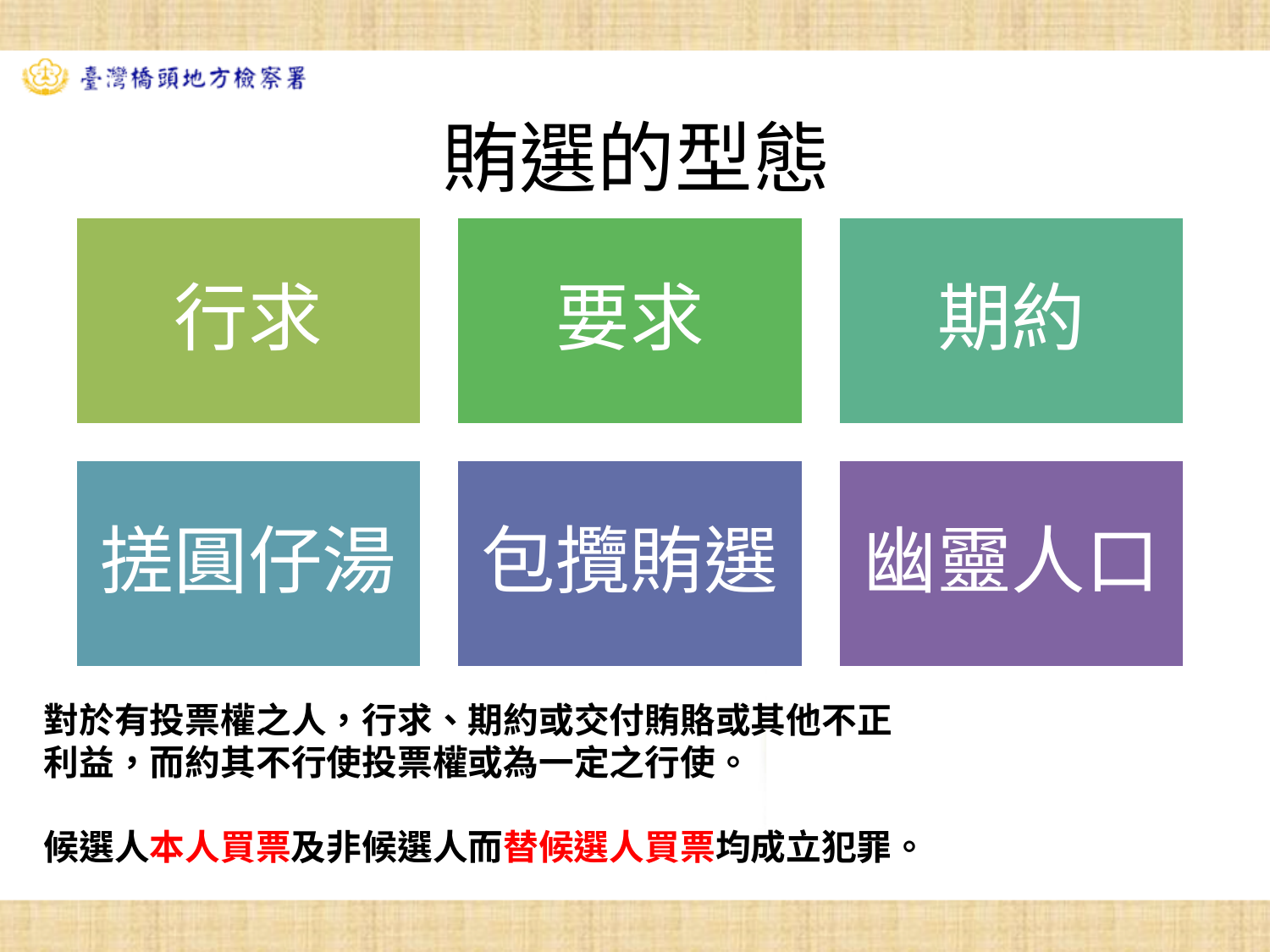

# 賄選的型態
行求
要求
期約
搓圓仔湯
包攬賄選
幽靈人口
對於有投票權之人，行求、期約或交付賄賂或其他不正利益，而約其不行使投票權或為一定之行使。

候選人本人買票及非候選人而替候選人買票均成立犯罪。